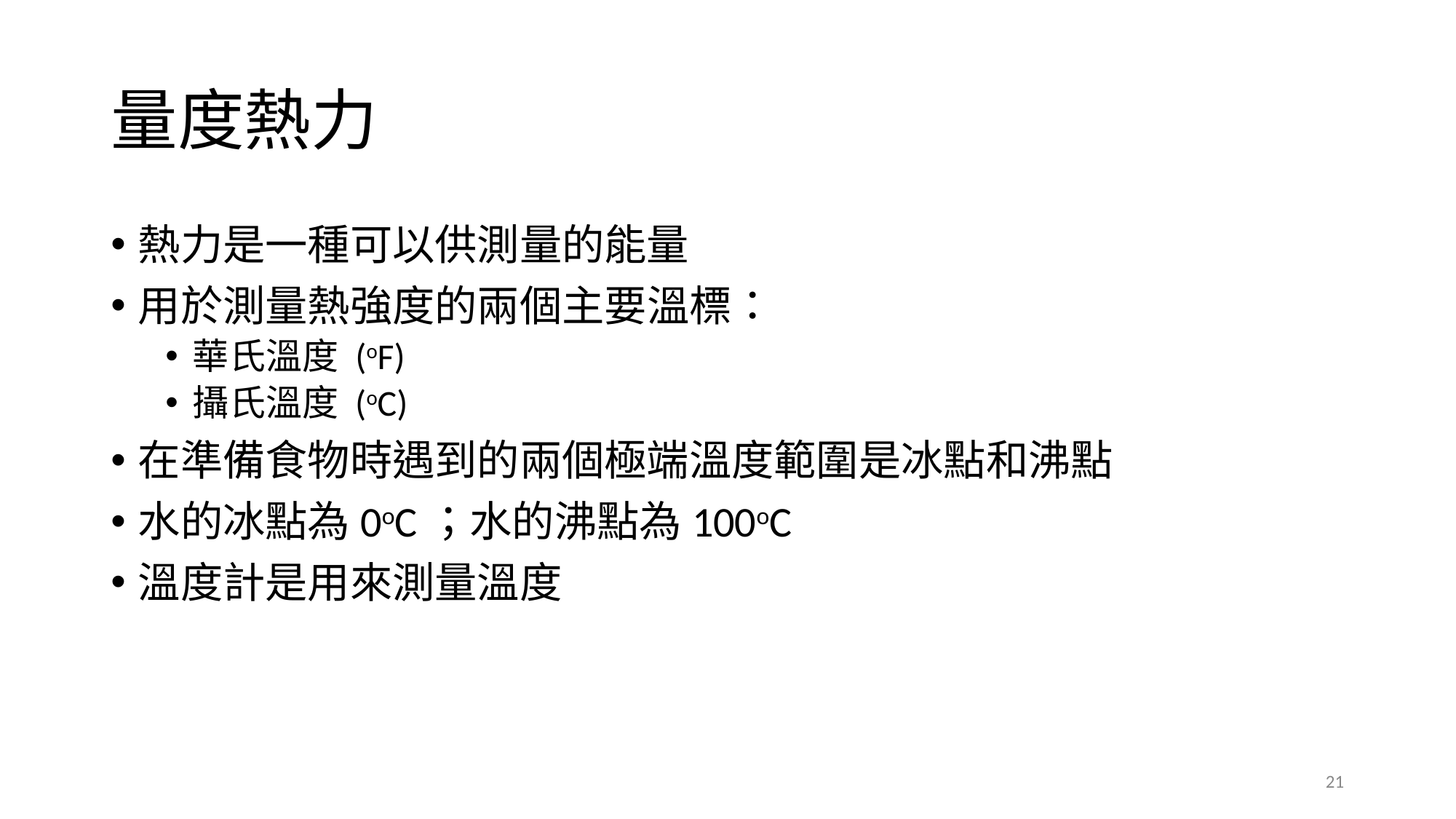

# 量度熱力
熱力是一種可以供測量的能量
用於測量熱強度的兩個主要溫標：
華氏溫度 (oF)
攝氏溫度 (oC)
在準備食物時遇到的兩個極端溫度範圍是冰點和沸點
水的冰點為0oC；水的沸點為100oC
溫度計是用來測量溫度
21